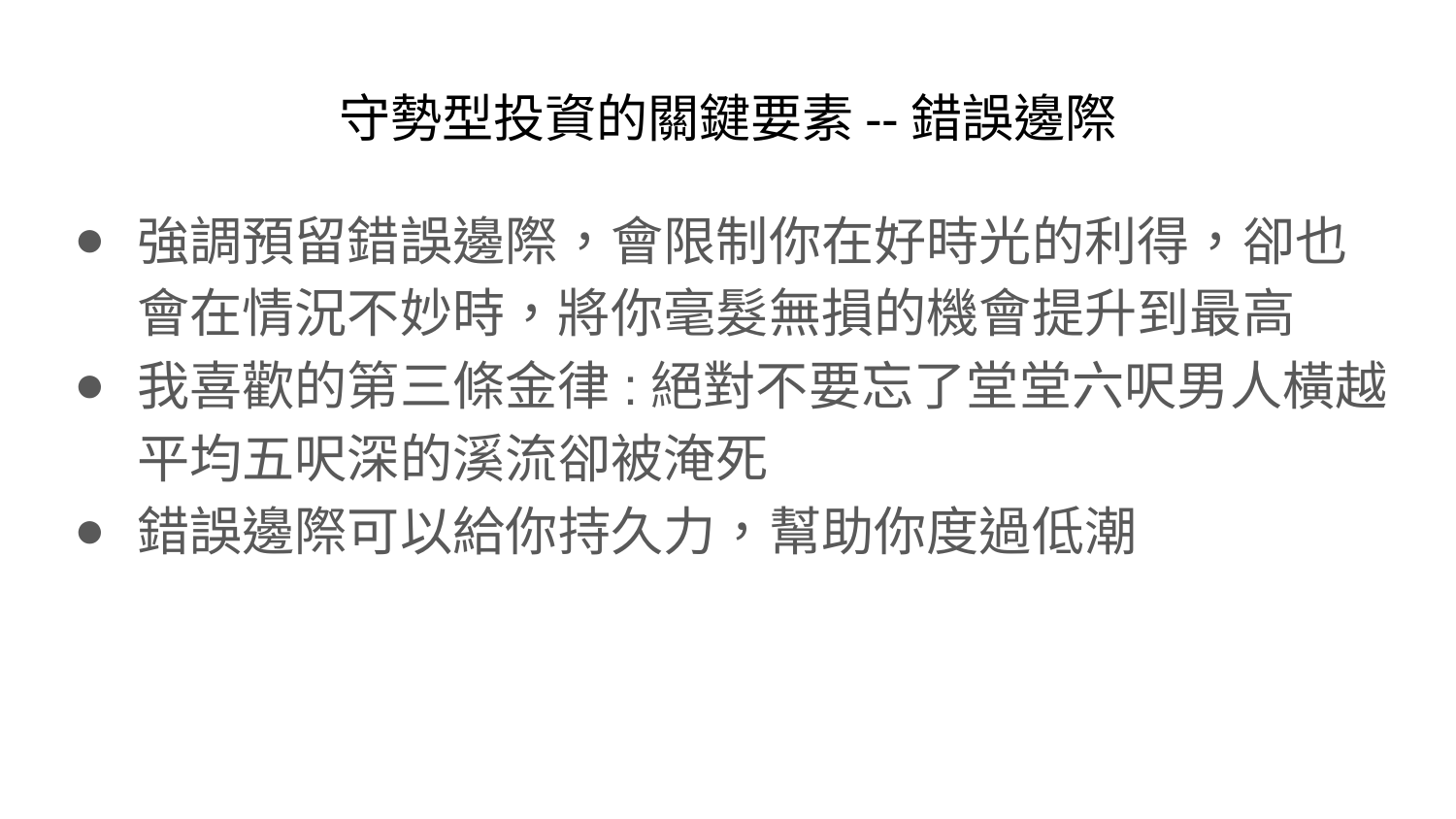

# 守勢型投資的關鍵要素--錯誤邊際
強調預留錯誤邊際，會限制你在好時光的利得，卻也會在情況不妙時，將你毫髮無損的機會提升到最高
我喜歡的第三條金律:絕對不要忘了堂堂六呎男人橫越平均五呎深的溪流卻被淹死
錯誤邊際可以給你持久力，幫助你度過低潮